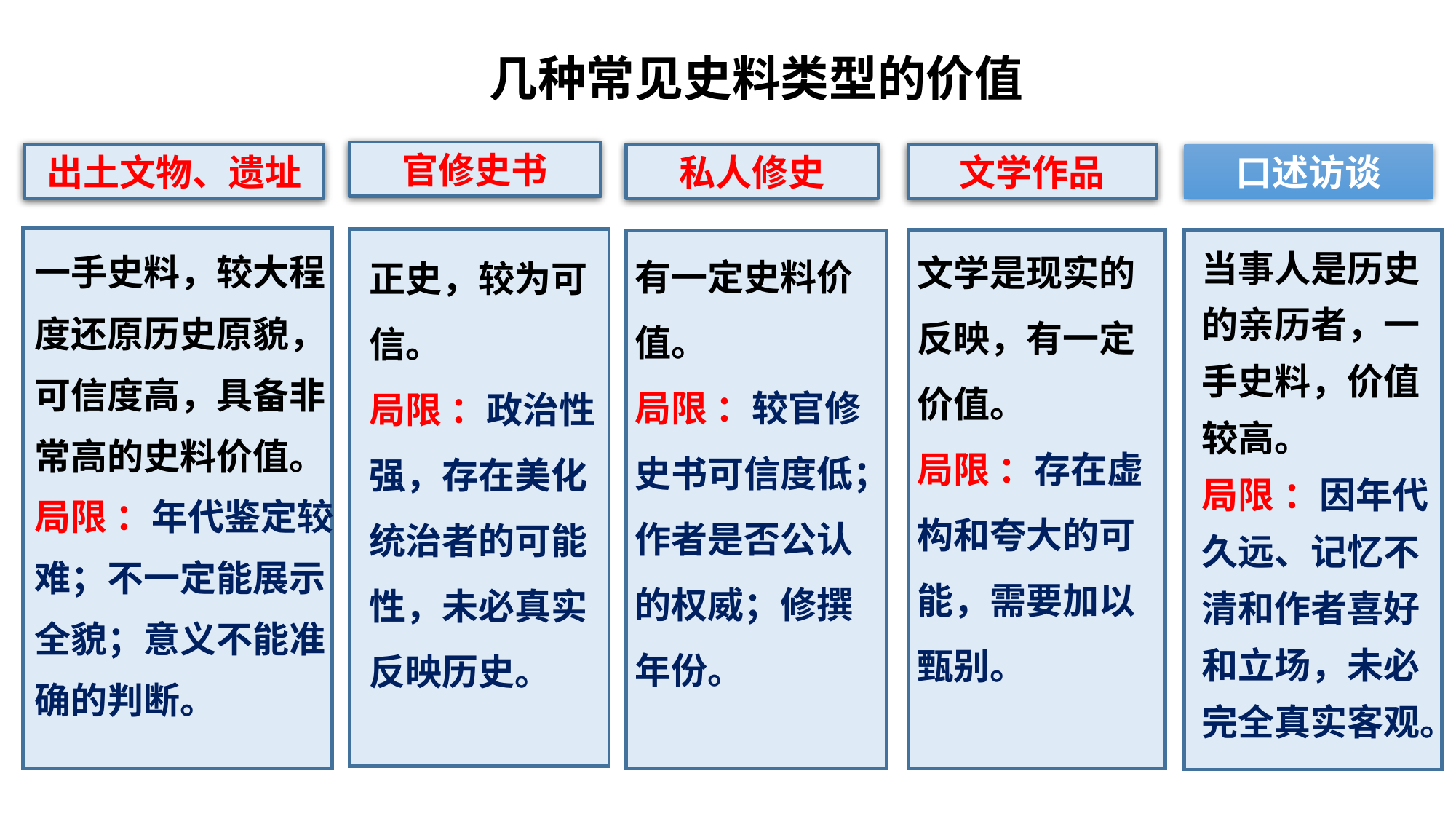

几种常见史料类型的价值
官修史书
私人修史
文学作品
出土文物、遗址

口述访谈
文学是现实的反映，有一定价值。
局限 ：存在虚构和夸大的可能，需要加以甄别。
一手史料，较大程度还原历史原貌，可信度高，具备非常高的史料价值。局限 ：年代鉴定较难；不一定能展示全貌；意义不能准确的判断。
当事人是历史的亲历者，一手史料，价值较高。
局限 ：因年代久远、记忆不清和作者喜好和立场，未必完全真实客观。
有一定史料价值。
局限 ：较官修史书可信度低；作者是否公认的权威；修撰年份。
正史，较为可信。
局限 ：政治性强，存在美化统治者的可能性，未必真实反映历史。